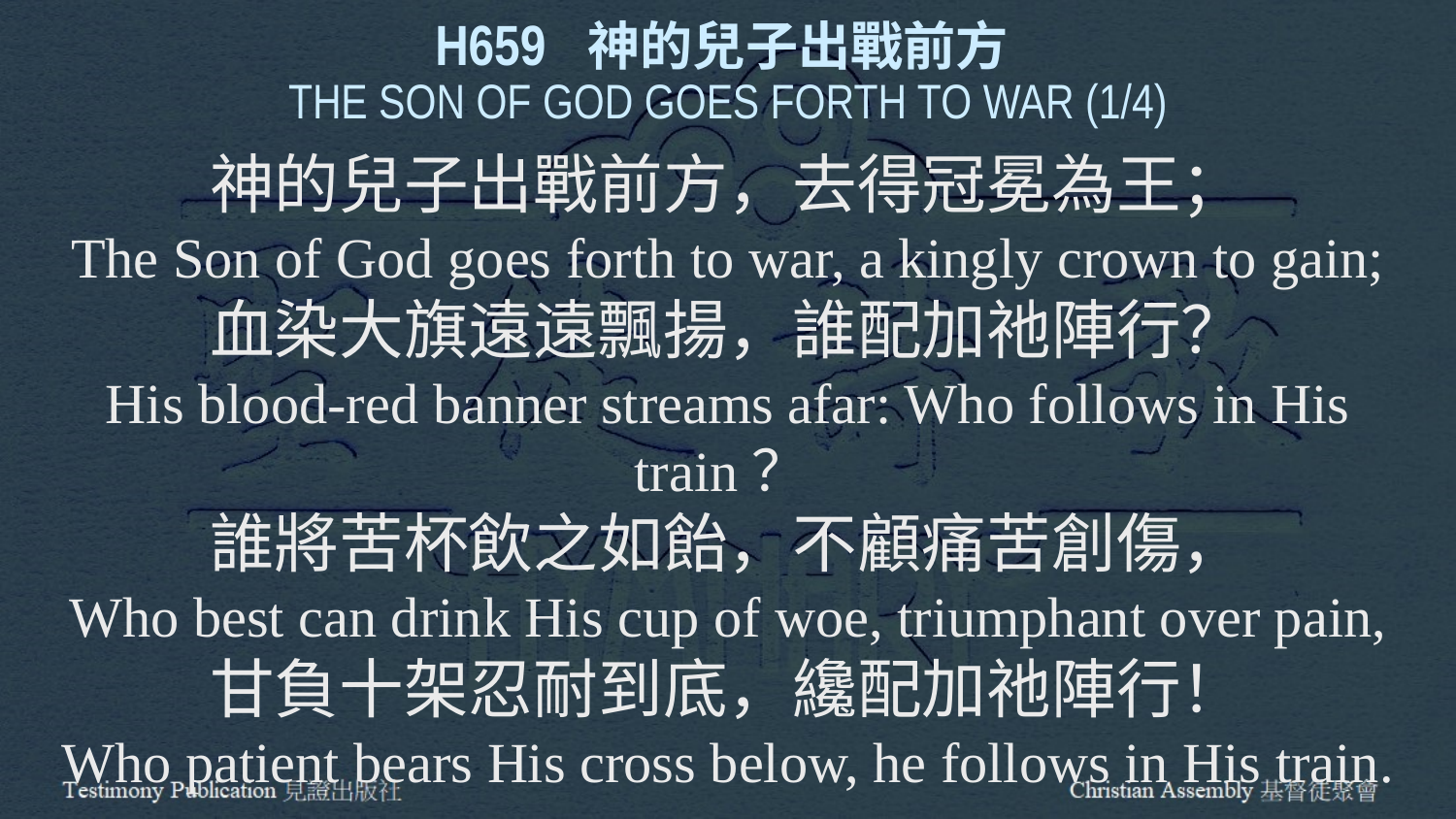

H659  神的兒子出戰前方
THE SON OF GOD GOES FORTH TO WAR (1/4)
神的兒子出戰前方，去得冠冕為王；
The Son of God goes forth to war, a kingly crown to gain;
血染大旗遠遠飄揚，誰配加祂陣行？
His blood-red banner streams afar: Who follows in His train？
誰將苦杯飲之如飴，不顧痛苦創傷，
Who best can drink His cup of woe, triumphant over pain,
甘負十架忍耐到底，纔配加祂陣行！
Who patient bears His cross below, he follows in His train.